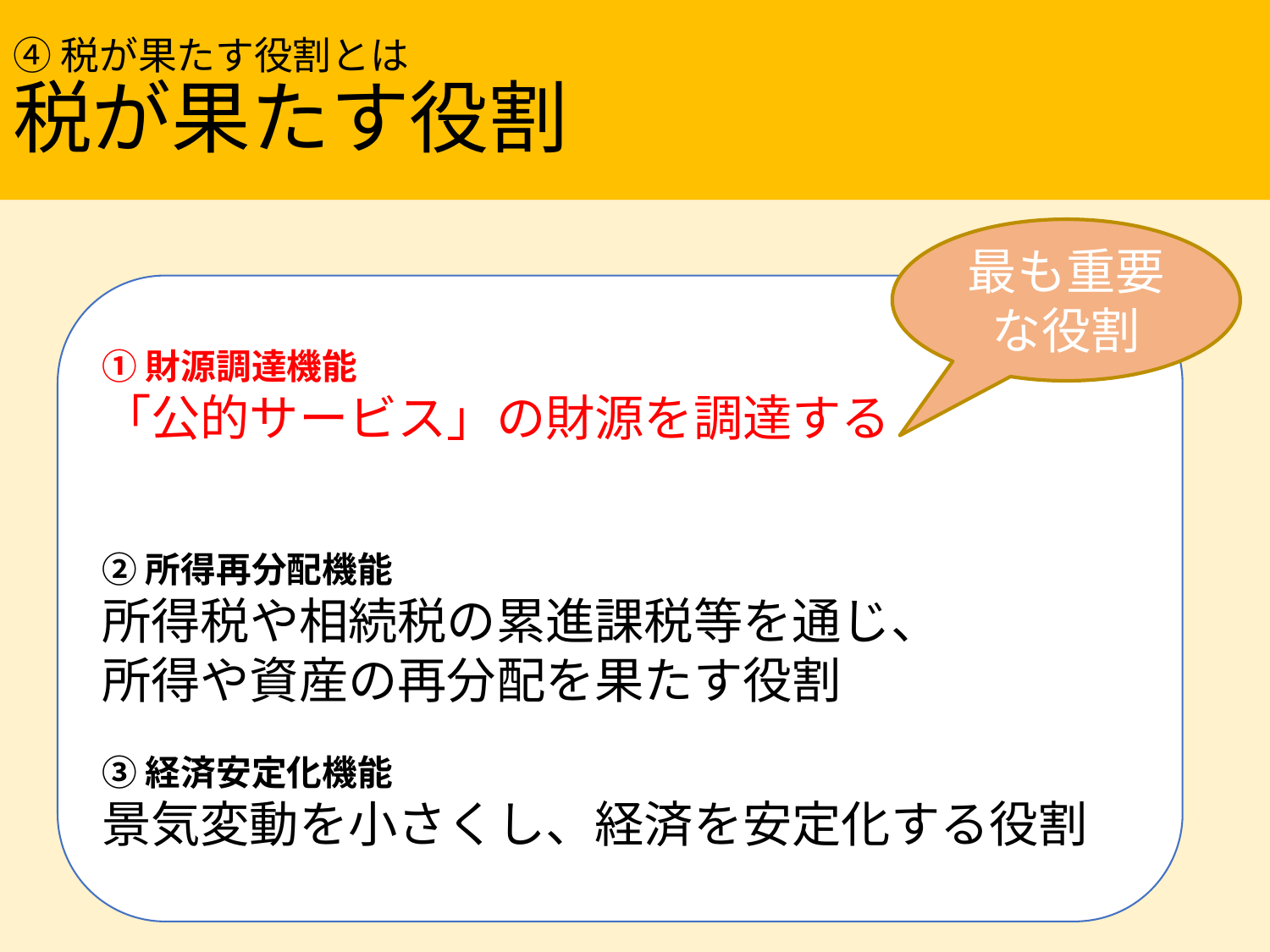

# ④税が果たす役割とは 税が果たす役割
最も重要な役割
①財源調達機能
「公的サービス」の財源を調達する

②所得再分配機能
所得税や相続税の累進課税等を通じ、
所得や資産の再分配を果たす役割

③経済安定化機能
景気変動を小さくし、経済を安定化する役割